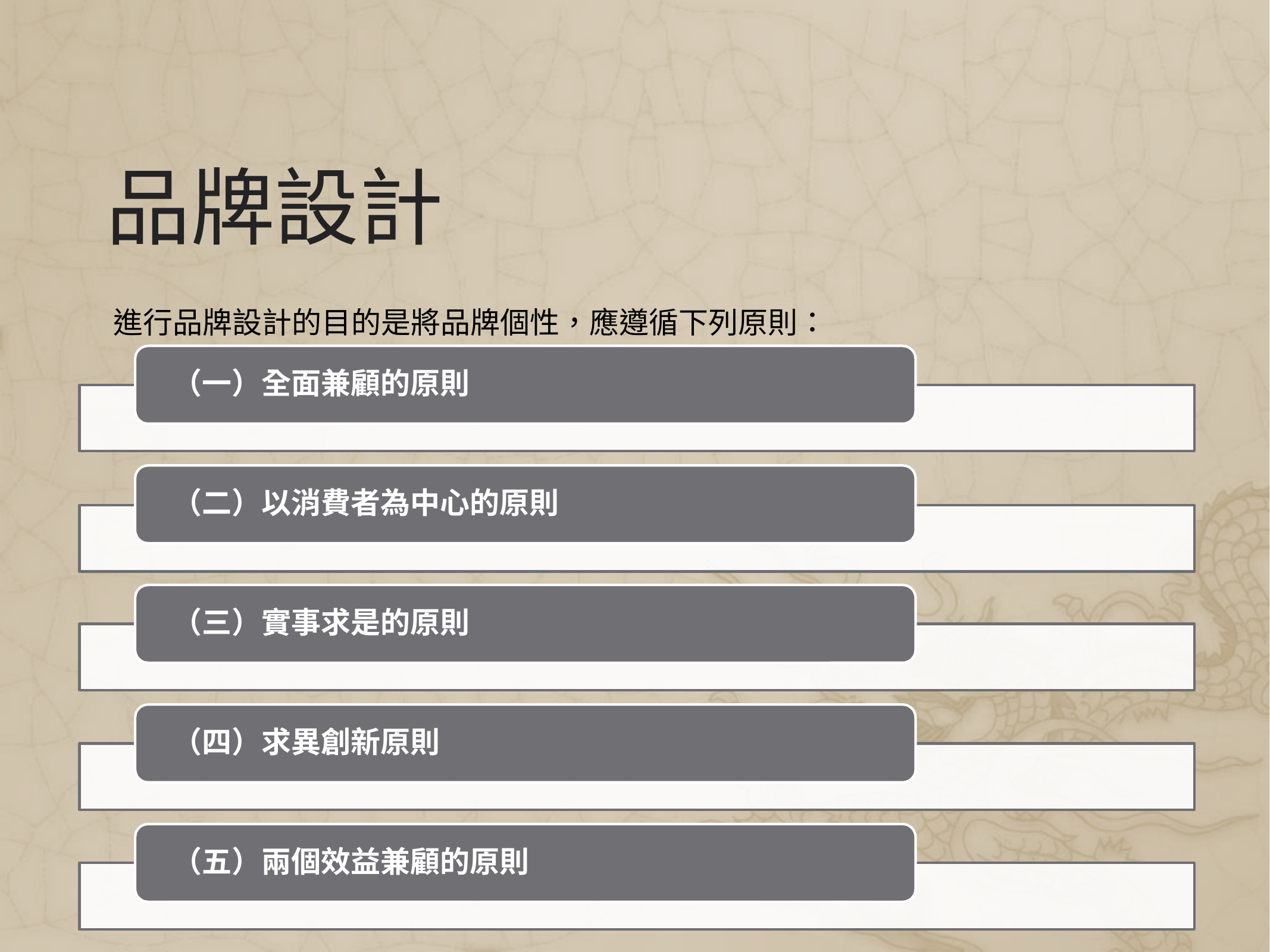

品牌設計
進行品牌設計的目的是將品牌個性，應遵循下列原則：

（一）全面兼顧的原則

（二）以消費者為中心的原則

（三）實事求是的原則

（四）求異創新原則

（五）兩個效益兼顧的原則